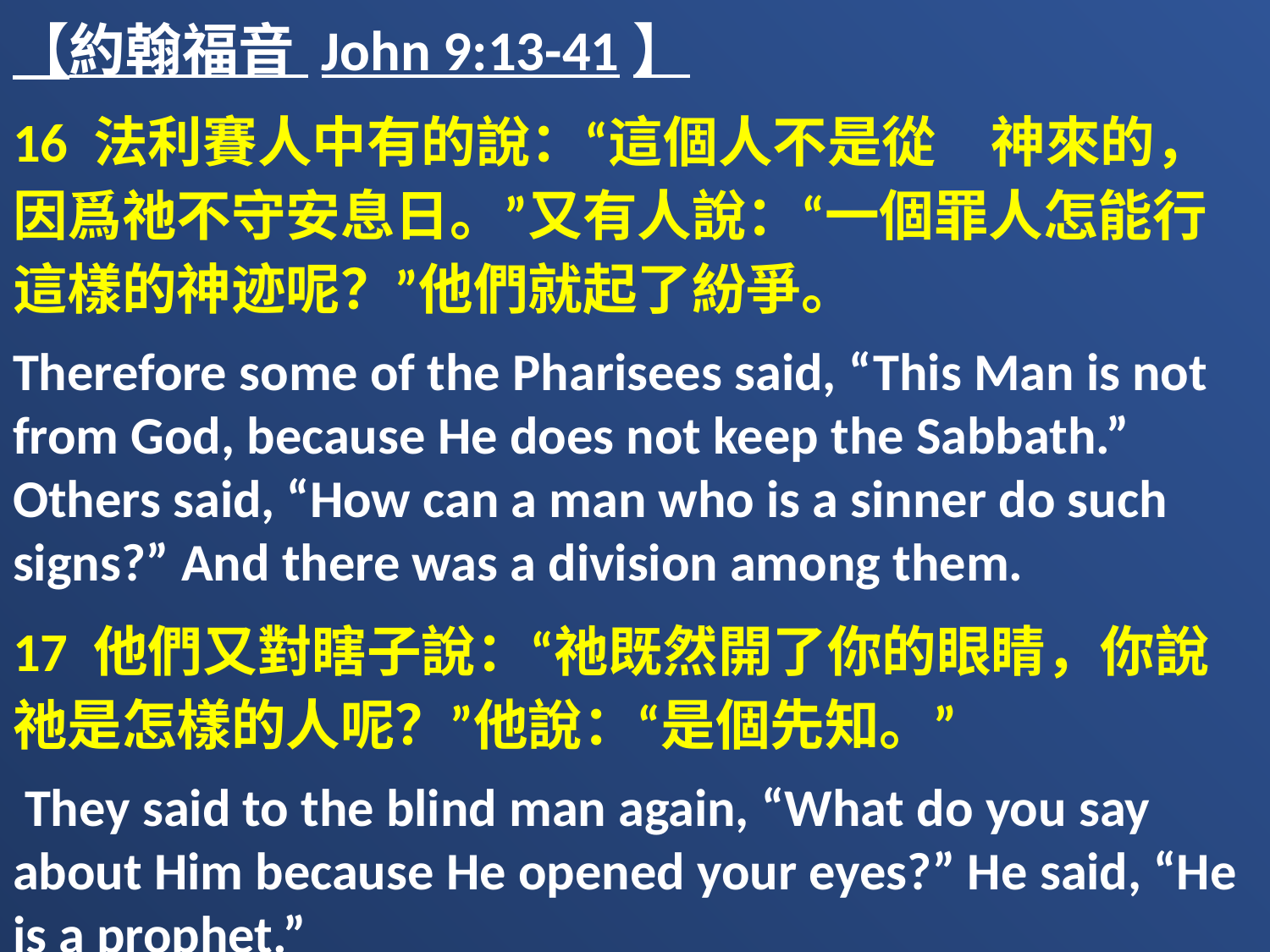

【約翰福音 John 9:13-41】
16 法利賽人中有的說：“這個人不是從　神來的，因爲祂不守安息日。”又有人說：“一個罪人怎能行這樣的神迹呢？”他們就起了紛爭。
Therefore some of the Pharisees said, “This Man is not from God, because He does not keep the Sabbath.” Others said, “How can a man who is a sinner do such signs?” And there was a division among them.
17 他們又對瞎子說：“祂既然開了你的眼睛，你說祂是怎樣的人呢？”他說：“是個先知。”
 They said to the blind man again, “What do you say about Him because He opened your eyes?” He said, “He is a prophet.”